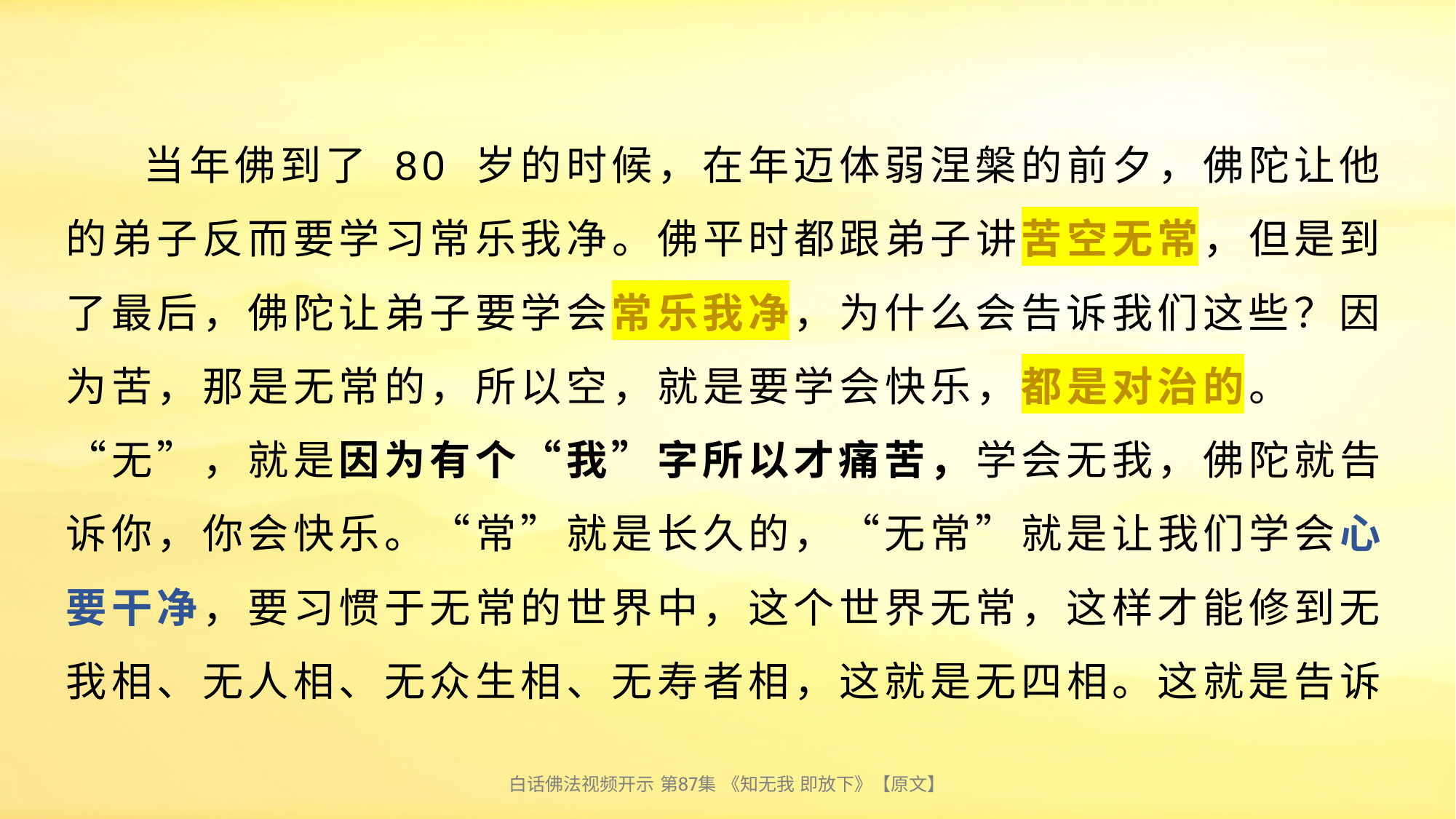

# 当年佛到了 80 岁的时候，在年迈体弱涅槃的前夕，佛陀让他的弟子反而要学习常乐我净。佛平时都跟弟子讲苦空无常，但是到了最后，佛陀让弟子要学会常乐我净，为什么会告诉我们这些？因为苦，那是无常的，所以空，就是要学会快乐，都是对治的。“无”，就是因为有个“我”字所以才痛苦，学会无我，佛陀就告诉你，你会快乐。“常”就是长久的，“无常”就是让我们学会心要干净，要习惯于无常的世界中，这个世界无常，这样才能修到无我相、无人相、无众生相、无寿者相，这就是无四相。这就是告诉
白话佛法视频开示 第87集 《知无我 即放下》【原文】